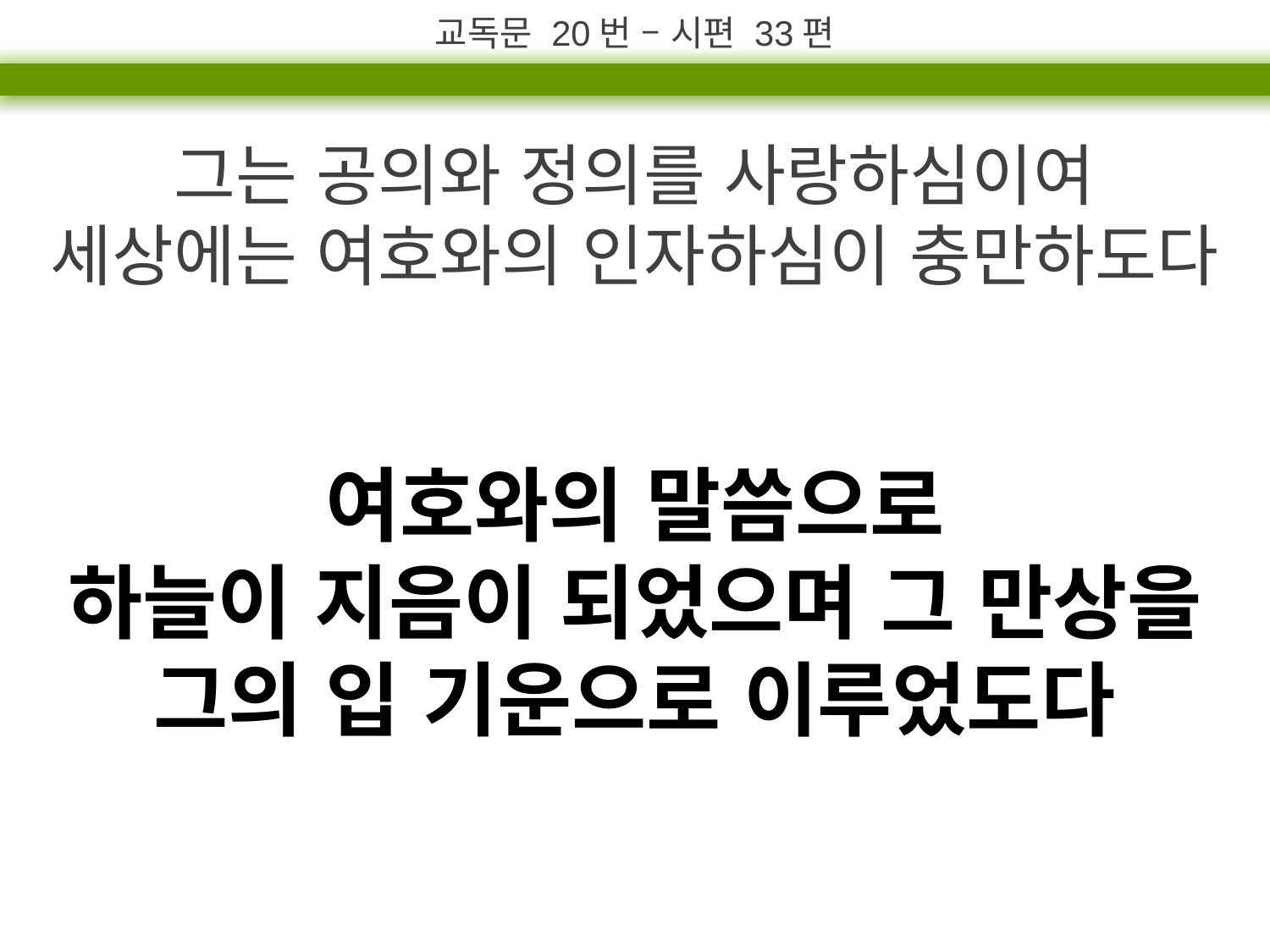

교독문 20번 – 시편 33편

그는 공의와 정의를 사랑하심이여
세상에는 여호와의 인자하심이 충만하도다
여호와의 말씀으로
하늘이 지음이 되었으며 그 만상을 그의 입 기운으로 이루었도다